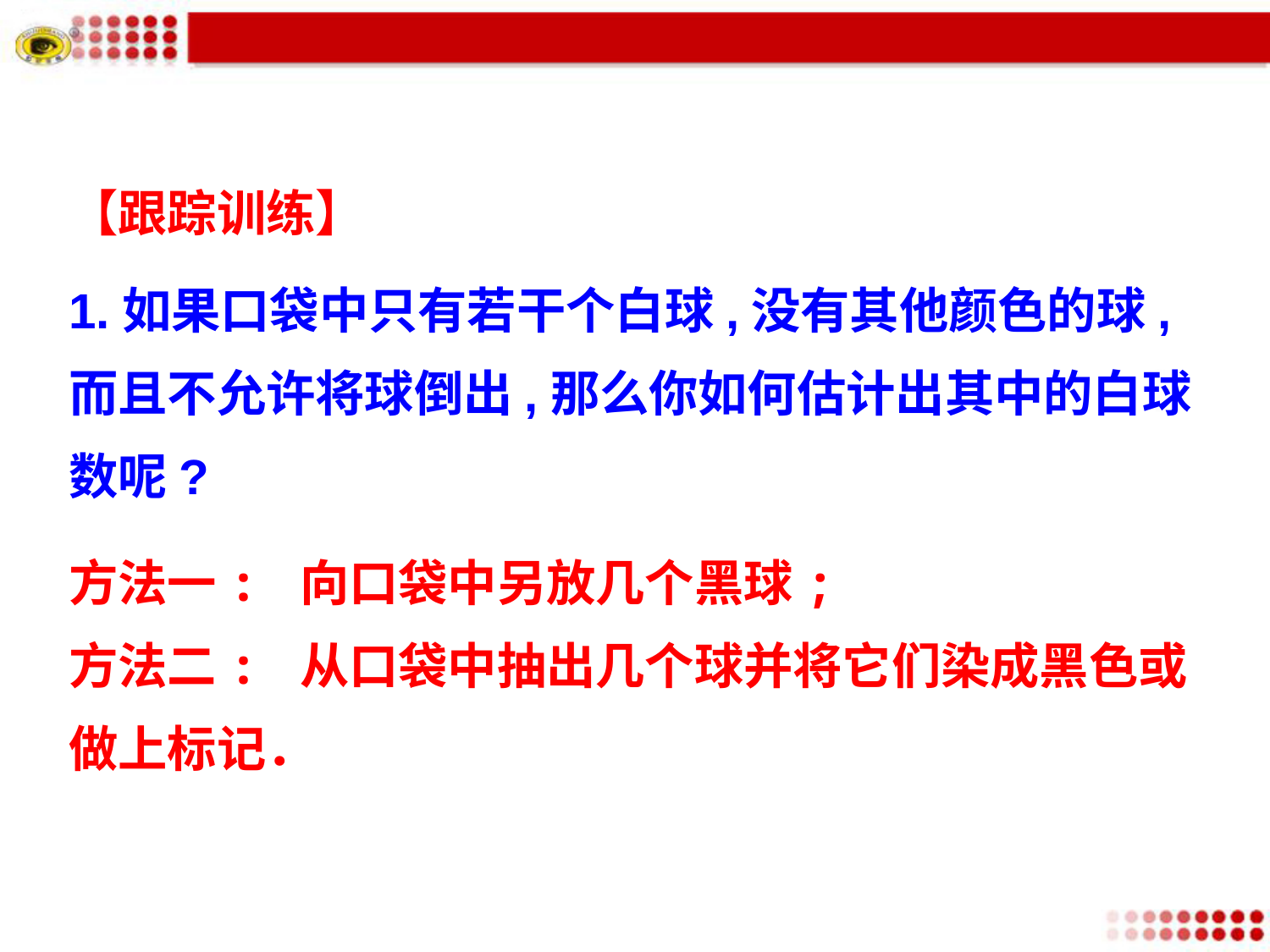

【跟踪训练】
1.如果口袋中只有若干个白球,没有其他颜色的球,而且不允许将球倒出,那么你如何估计出其中的白球数呢?
方法一: 向口袋中另放几个黑球;
方法二: 从口袋中抽出几个球并将它们染成黑色或做上标记．